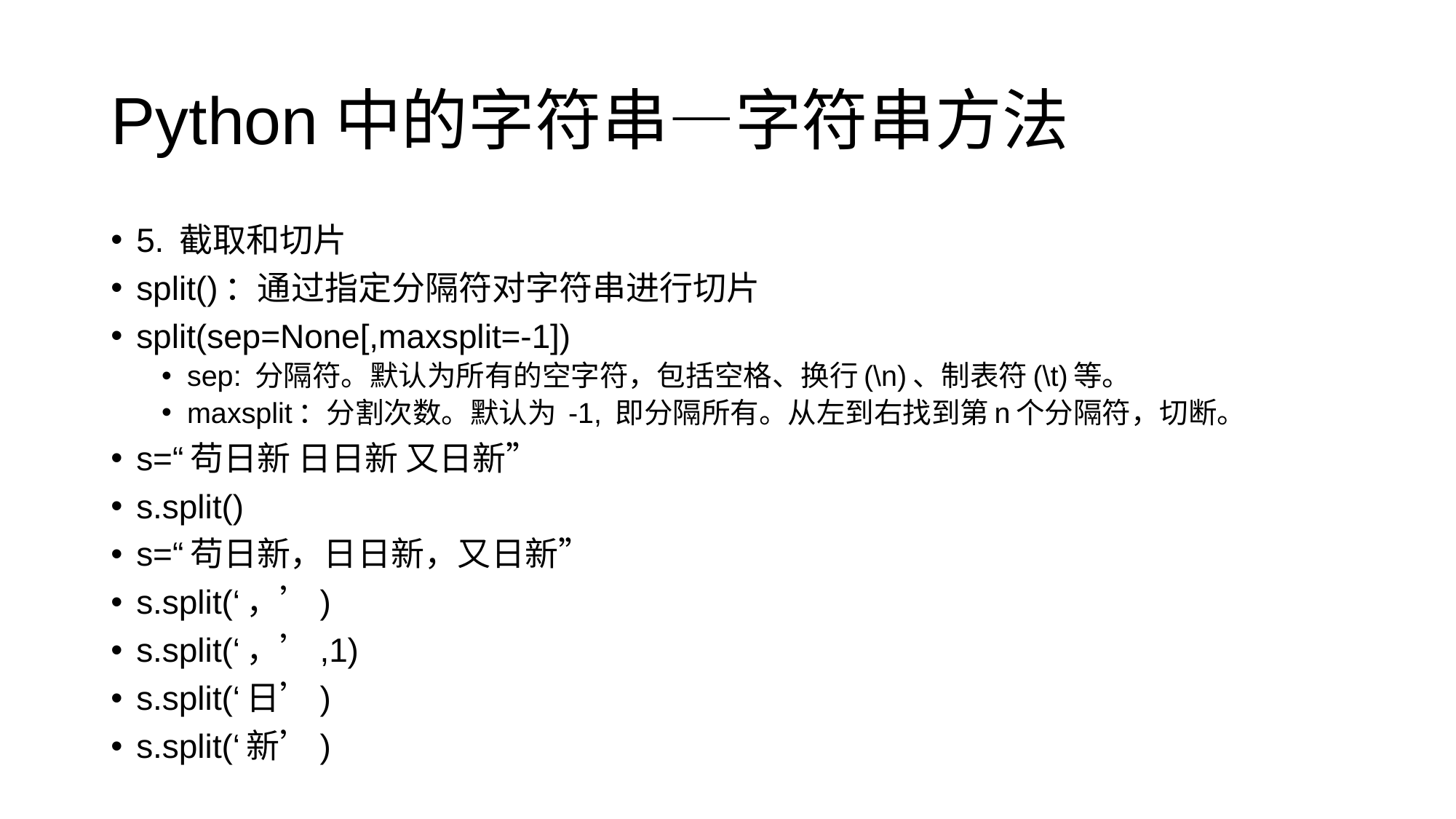

# Python中的字符串—字符串方法
5. 截取和切片
split()：通过指定分隔符对字符串进行切片
split(sep=None[,maxsplit=-1])
sep: 分隔符。默认为所有的空字符，包括空格、换行(\n)、制表符(\t)等。
maxsplit：分割次数。默认为 -1, 即分隔所有。从左到右找到第n个分隔符，切断。
s=“苟日新 日日新 又日新”
s.split()
s=“苟日新，日日新，又日新”
s.split(‘，’)
s.split(‘，’,1)
s.split(‘日’)
s.split(‘新’)